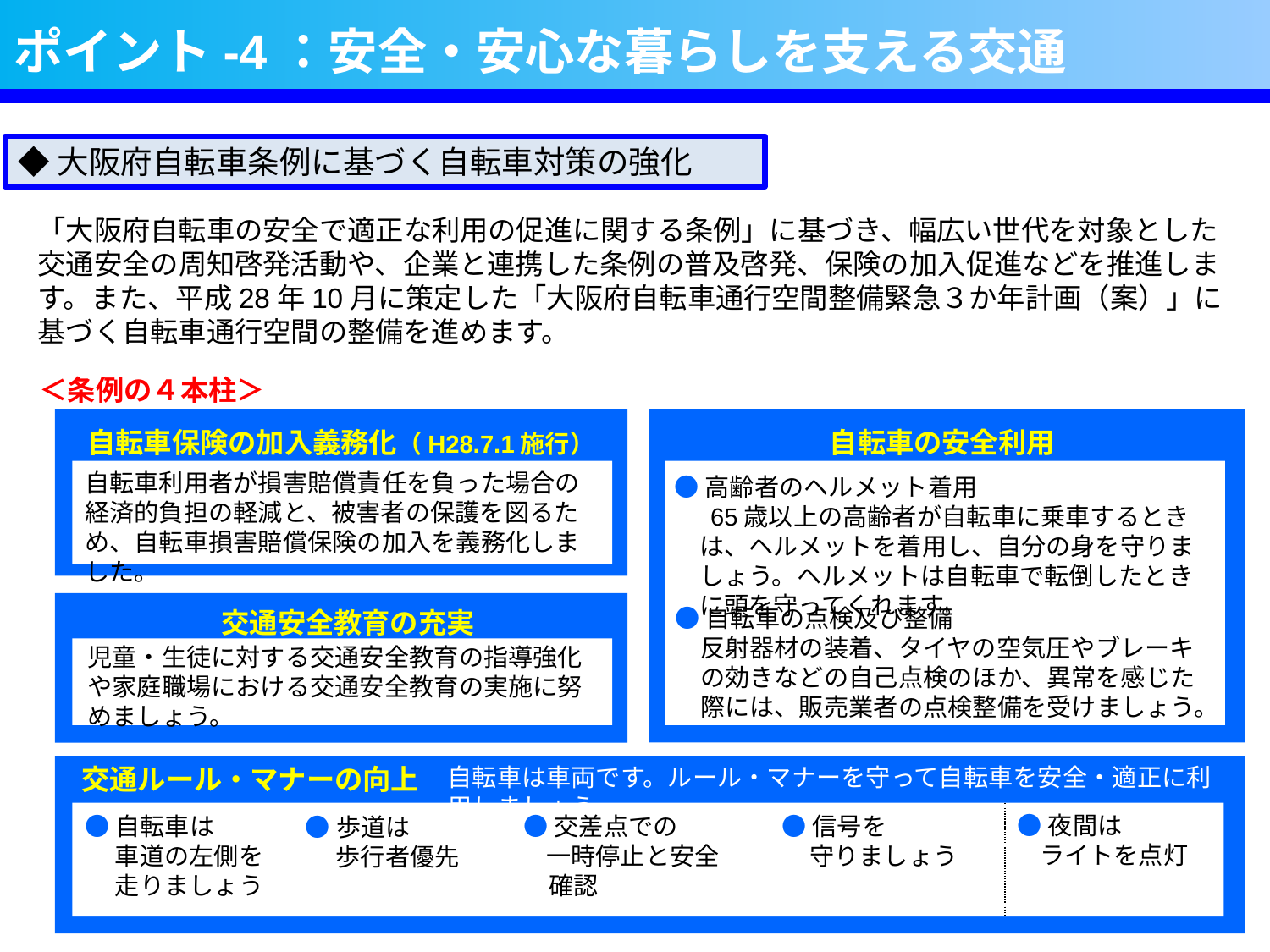

ポイント-4：安全・安心な暮らしを支える交通

◆大阪府自転車条例に基づく自転車対策の強化
「大阪府自転車の安全で適正な利用の促進に関する条例」に基づき、幅広い世代を対象とした交通安全の周知啓発活動や、企業と連携した条例の普及啓発、保険の加入促進などを推進します。また、平成28年10月に策定した「大阪府自転車通行空間整備緊急３か年計画（案）」に基づく自転車通行空間の整備を進めます。
＜条例の４本柱＞

自転車保険の加入義務化（H28.7.1施行）
自転車の安全利用

自転車利用者が損害賠償責任を負った場合の経済的負担の軽減と、被害者の保護を図るため、自転車損害賠償保険の加入を義務化しました。
●高齢者のヘルメット着用
　 65歳以上の高齢者が自転車に乗車するときは、ヘルメットを着用し、自分の身を守りましょう。ヘルメットは自転車で転倒したときに頭を守ってくれます。

●自転車の点検及び整備
反射器材の装着、タイヤの空気圧やブレーキの効きなどの自己点検のほか、異常を感じた際には、販売業者の点検整備を受けましょう。
交通安全教育の充実
児童・生徒に対する交通安全教育の指導強化や家庭職場における交通安全教育の実施に努めましょう。

　　　交通ルール・マナーの向上

自転車は車両です。ルール・マナーを守って自転車を安全・適正に利用しましょう。

●夜間は
   ライトを点灯
●信号を
    守りましょう
●自転車は
　 車道の左側を
　 走りましょう
●交差点での
   一時停止と安全確認
●歩道は
　 歩行者優先